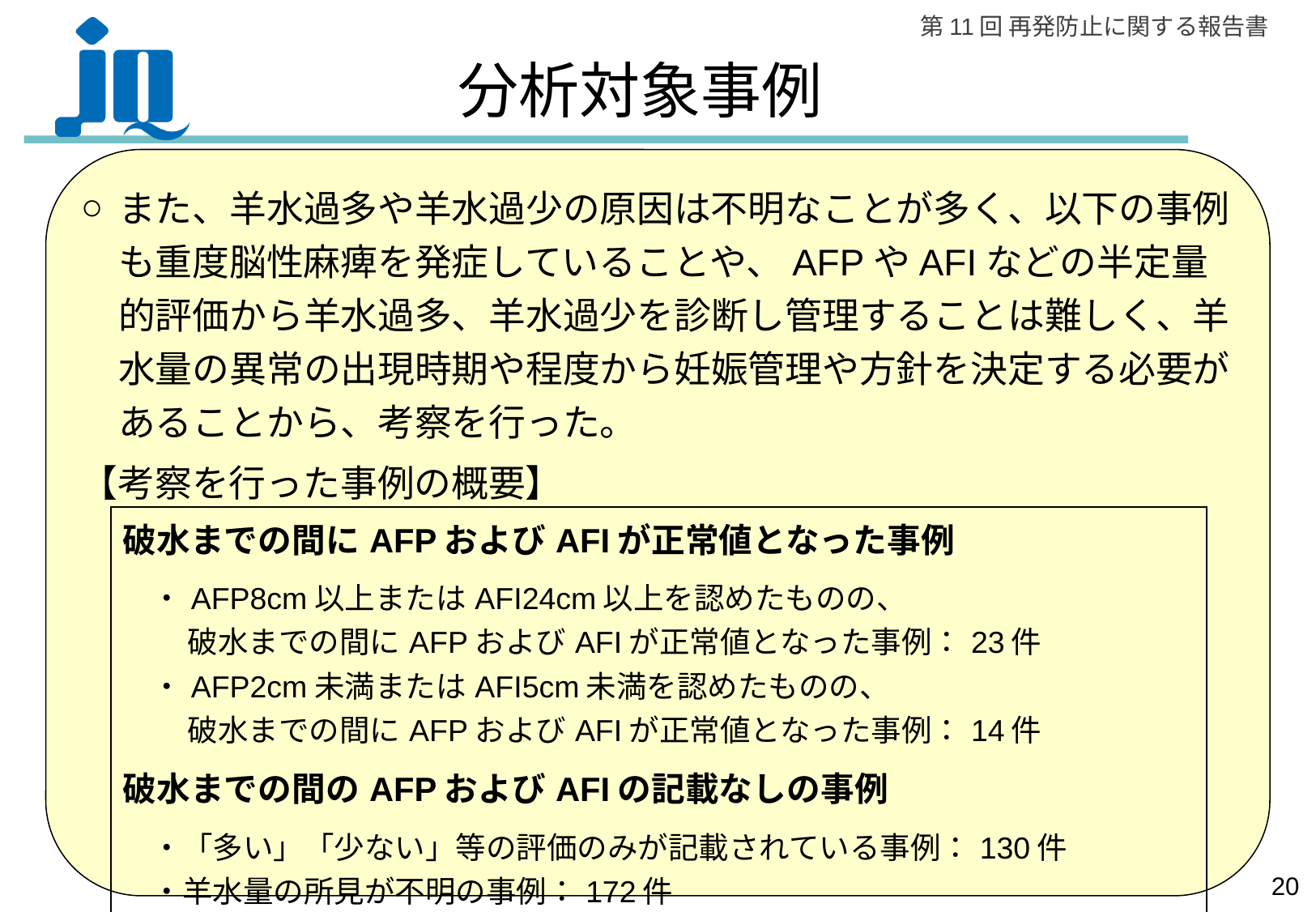

# 分析対象事例
また、羊水過多や羊水過少の原因は不明なことが多く、以下の事例も重度脳性麻痺を発症していることや、AFPやAFIなどの半定量的評価から羊水過多、羊水過少を診断し管理することは難しく、羊水量の異常の出現時期や程度から妊娠管理や方針を決定する必要があることから、考察を行った。
【考察を行った事例の概要】

| 破水までの間にAFPおよびAFIが正常値となった事例 |  |
| --- | --- |
|  | ・AFP8cm以上またはAFI24cm以上を認めたものの、 破水までの間にAFPおよびAFIが正常値となった事例：23件 ・AFP2cm未満またはAFI5cm未満を認めたものの、 破水までの間にAFPおよびAFIが正常値となった事例：14件 |
| 破水までの間のAFPおよびAFIの記載なしの事例 |  |
|  | ・「多い」「少ない」等の評価のみが記載されている事例：130件 ・羊水量の所見が不明の事例：172件 |
20